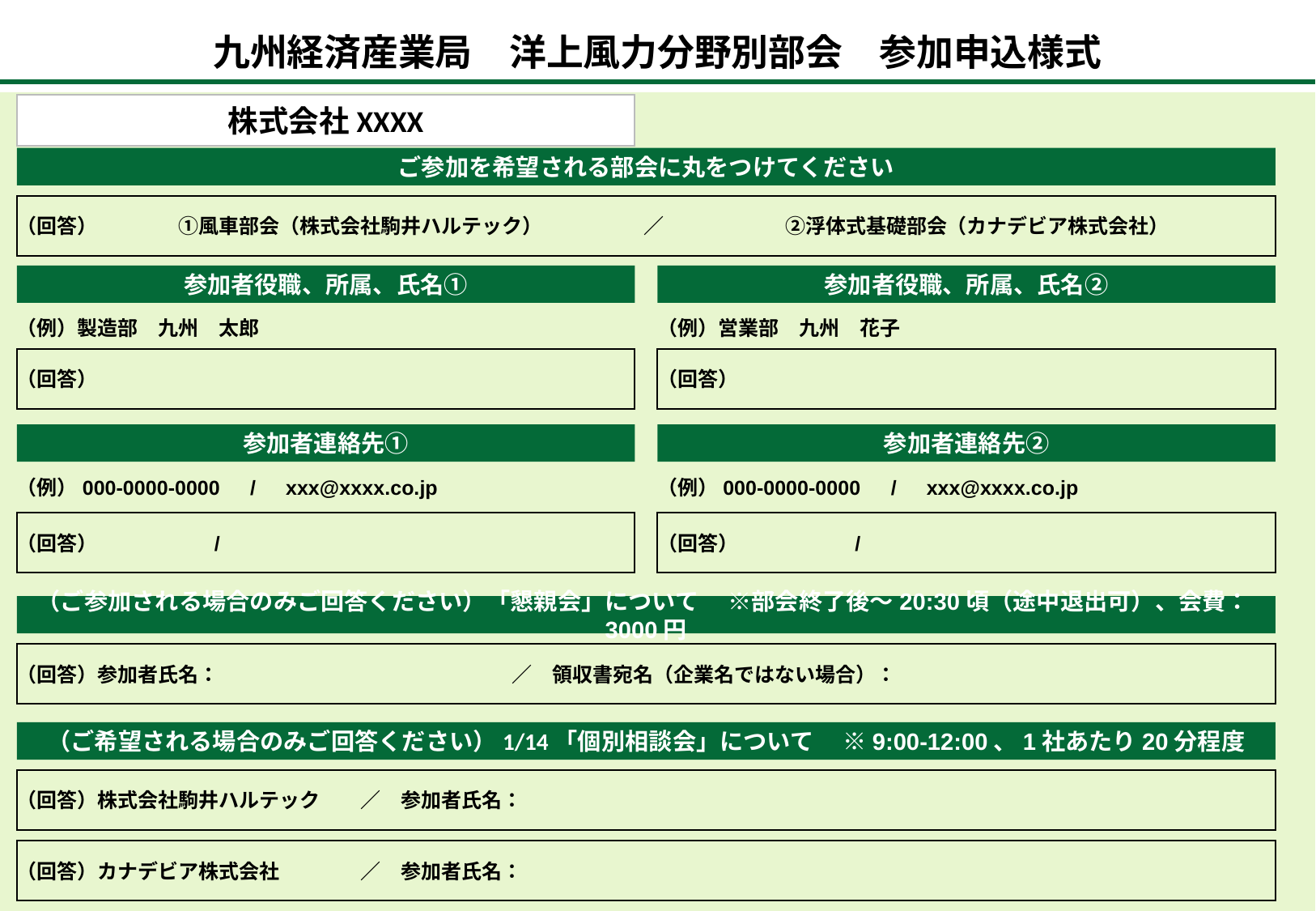

# 九州経済産業局　洋上風力分野別部会　参加申込様式

株式会社XXXX
ご参加を希望される部会に丸をつけてください

（回答）　　　　①風車部会（株式会社駒井ハルテック）　　　　　／　　　　　　②浮体式基礎部会（カナデビア株式会社）
参加者役職、所属、氏名①
参加者役職、所属、氏名②
（例）製造部　九州　太郎
（例）営業部　九州　花子
（回答）
（回答）
参加者連絡先①
参加者連絡先②
（例）000-0000-0000　/　xxx@xxxx.co.jp
（例）000-0000-0000　/　xxx@xxxx.co.jp
（回答）                        /
（回答）                        /
（ご参加される場合のみご回答ください）「懇親会」について 　※部会終了後～20:30頃（途中退出可）、会費：3000円
（回答）参加者氏名：                        　　　　　　　　　／　領収書宛名（企業名ではない場合）：
（ご希望される場合のみご回答ください）1/14「個別相談会」について 　※9:00-12:00、1社あたり20分程度
（回答）株式会社駒井ハルテック　　／　参加者氏名：
（回答）カナデビア株式会社　　　　／　参加者氏名：